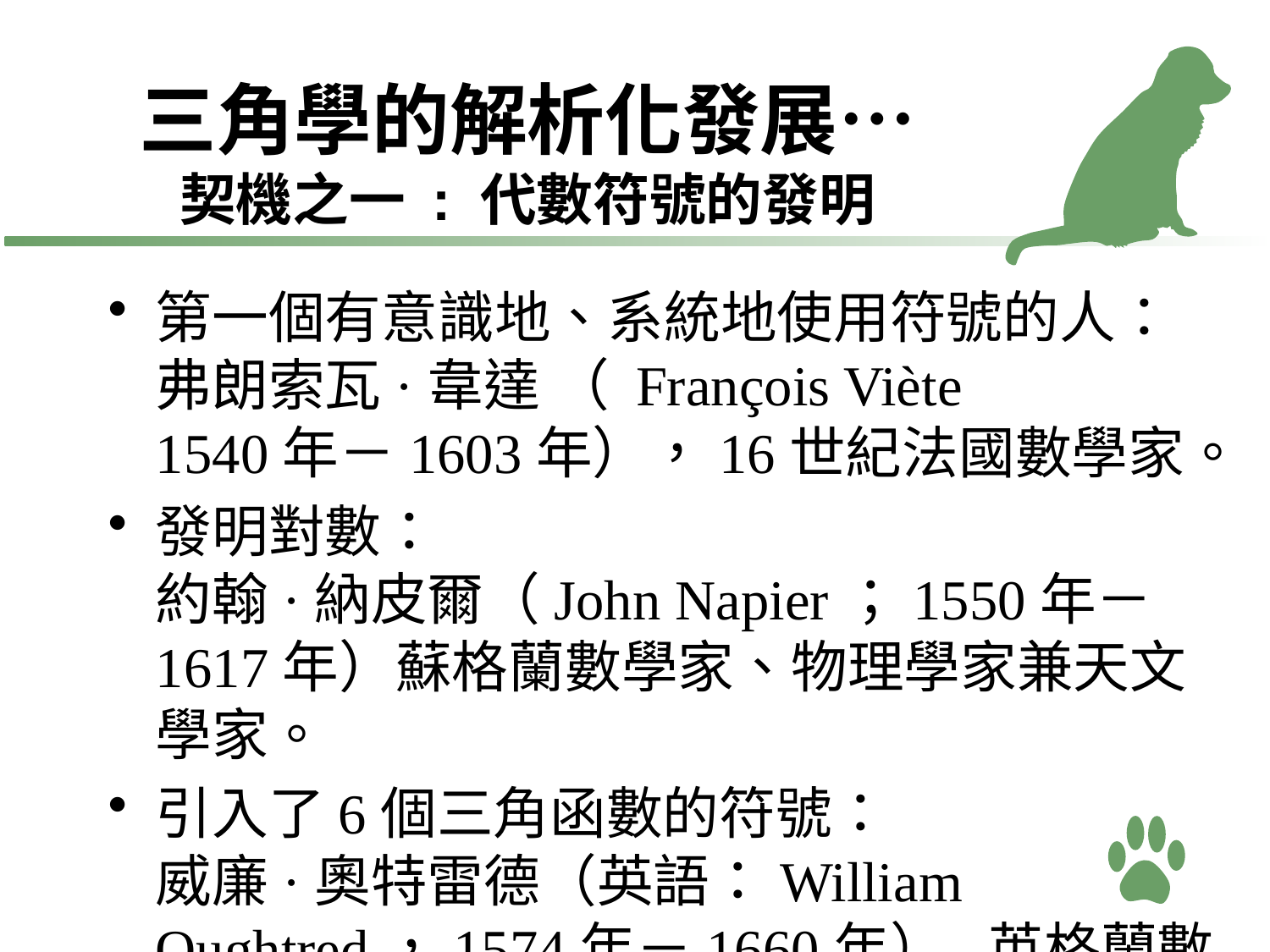

# 三角學的解析化發展… 契機之一 : 代數符號的發明
第一個有意識地、系統地使用符號的人：
弗朗索瓦·韋達 （ François Viète
1540年－1603年），16世紀法國數學家。
發明對數：
約翰·納皮爾（John Napier；1550年－1617年）蘇格蘭數學家、物理學家兼天文學家。
引入了6個三角函數的符號：
威廉·奧特雷德（英語：William Oughtred，1574年－1660年）,英格蘭數學家